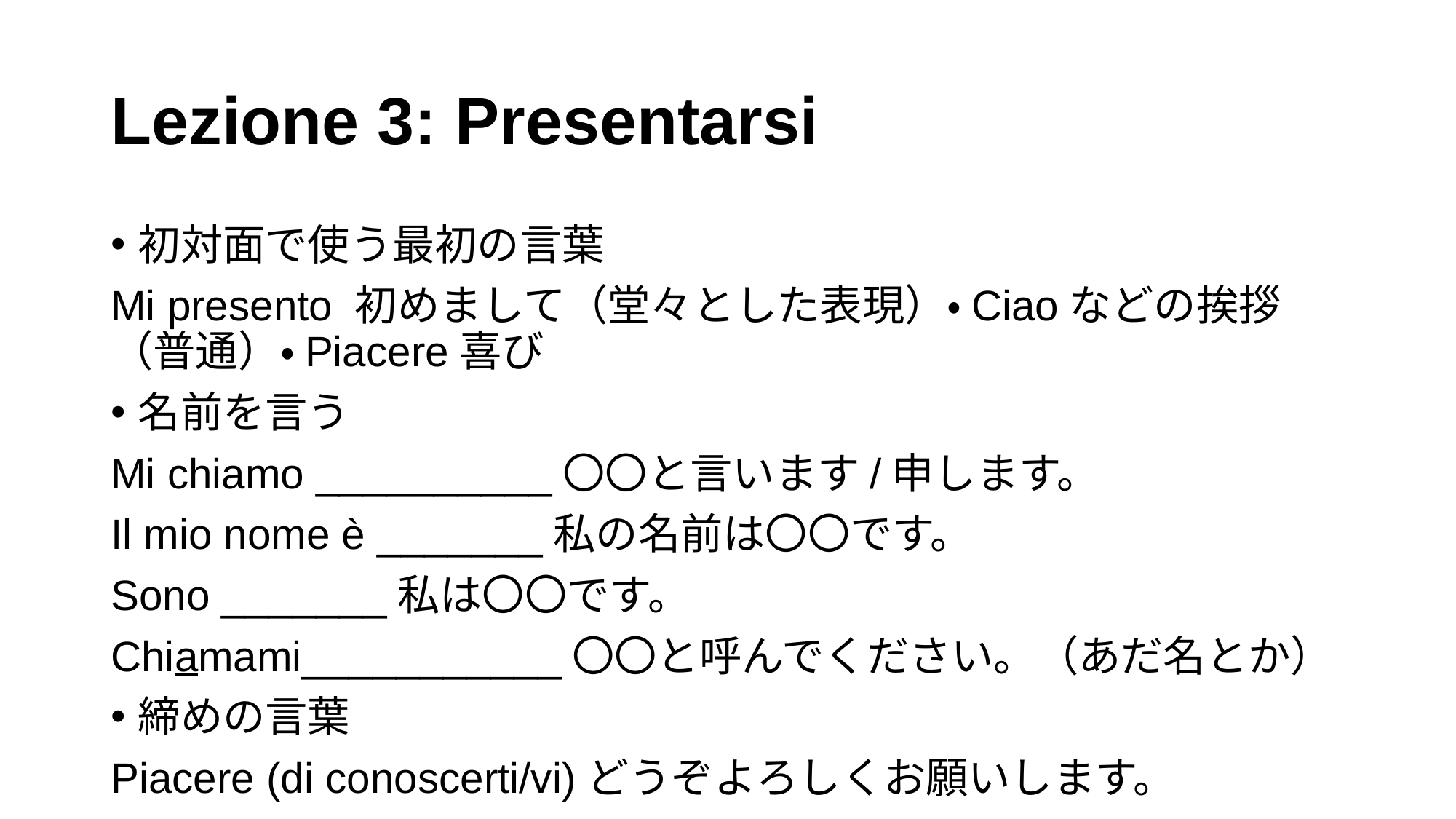

# Lezione 3: Presentarsi
初対面で使う最初の言葉
Mi presento 初めまして（堂々とした表現）・Ciaoなどの挨拶（普通）・Piacere喜び
名前を言う
Mi chiamo __________〇〇と言います/申します。
Il mio nome è _______私の名前は〇〇です。
Sono _______私は〇〇です。
Chiamami___________〇〇と呼んでください。（あだ名とか）
締めの言葉
Piacere (di conoscerti/vi)どうぞよろしくお願いします。